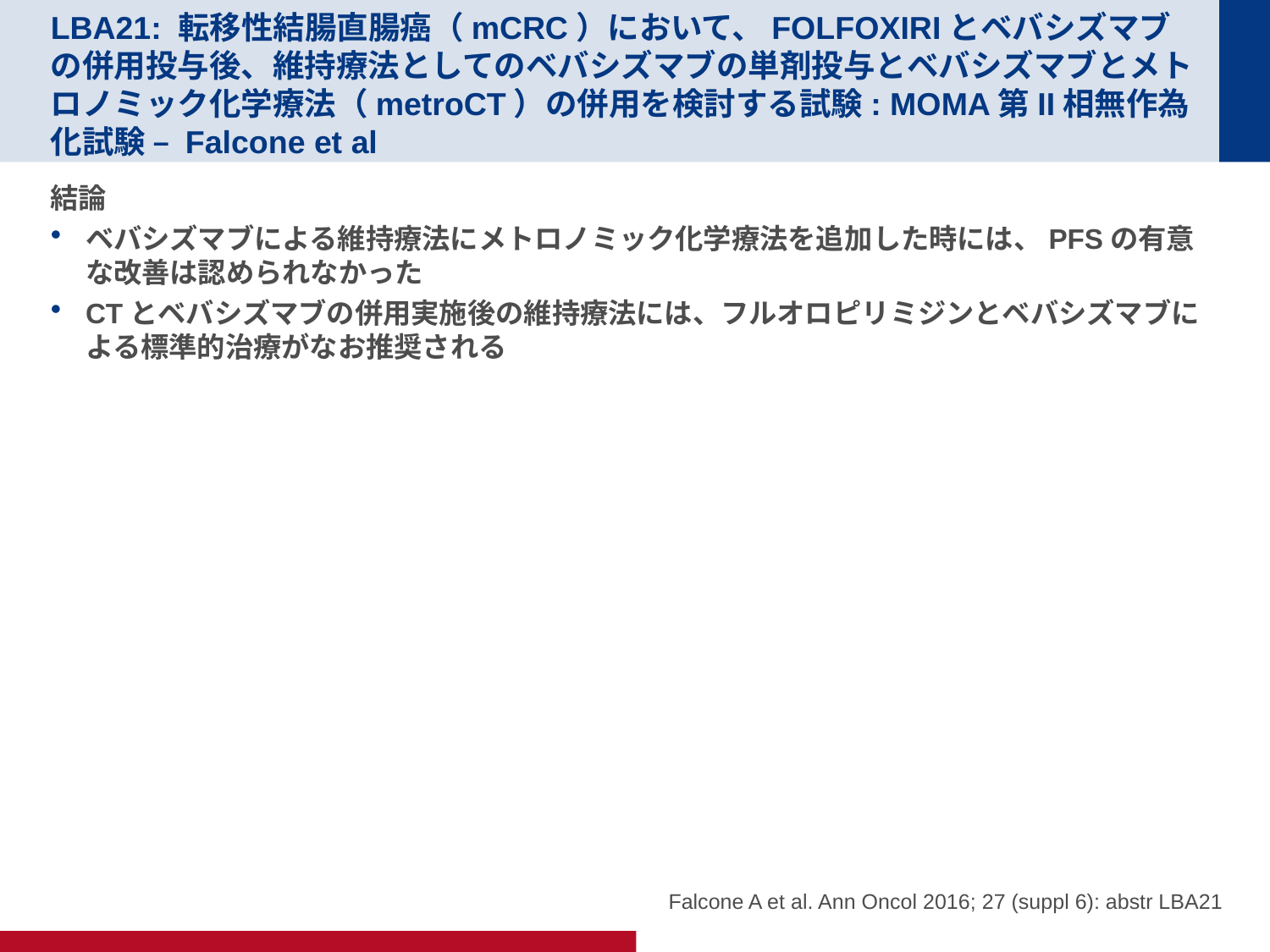

# LBA21: 転移性結腸直腸癌（mCRC）において、FOLFOXIRIとベバシズマブの併用投与後、維持療法としてのベバシズマブの単剤投与とベバシズマブとメトロノミック化学療法（metroCT）の併用を検討する試験: MOMA第II相無作為化試験 – Falcone et al
結論
ベバシズマブによる維持療法にメトロノミック化学療法を追加した時には、PFSの有意な改善は認められなかった
CTとベバシズマブの併用実施後の維持療法には、フルオロピリミジンとベバシズマブによる標準的治療がなお推奨される
Falcone A et al. Ann Oncol 2016; 27 (suppl 6): abstr LBA21